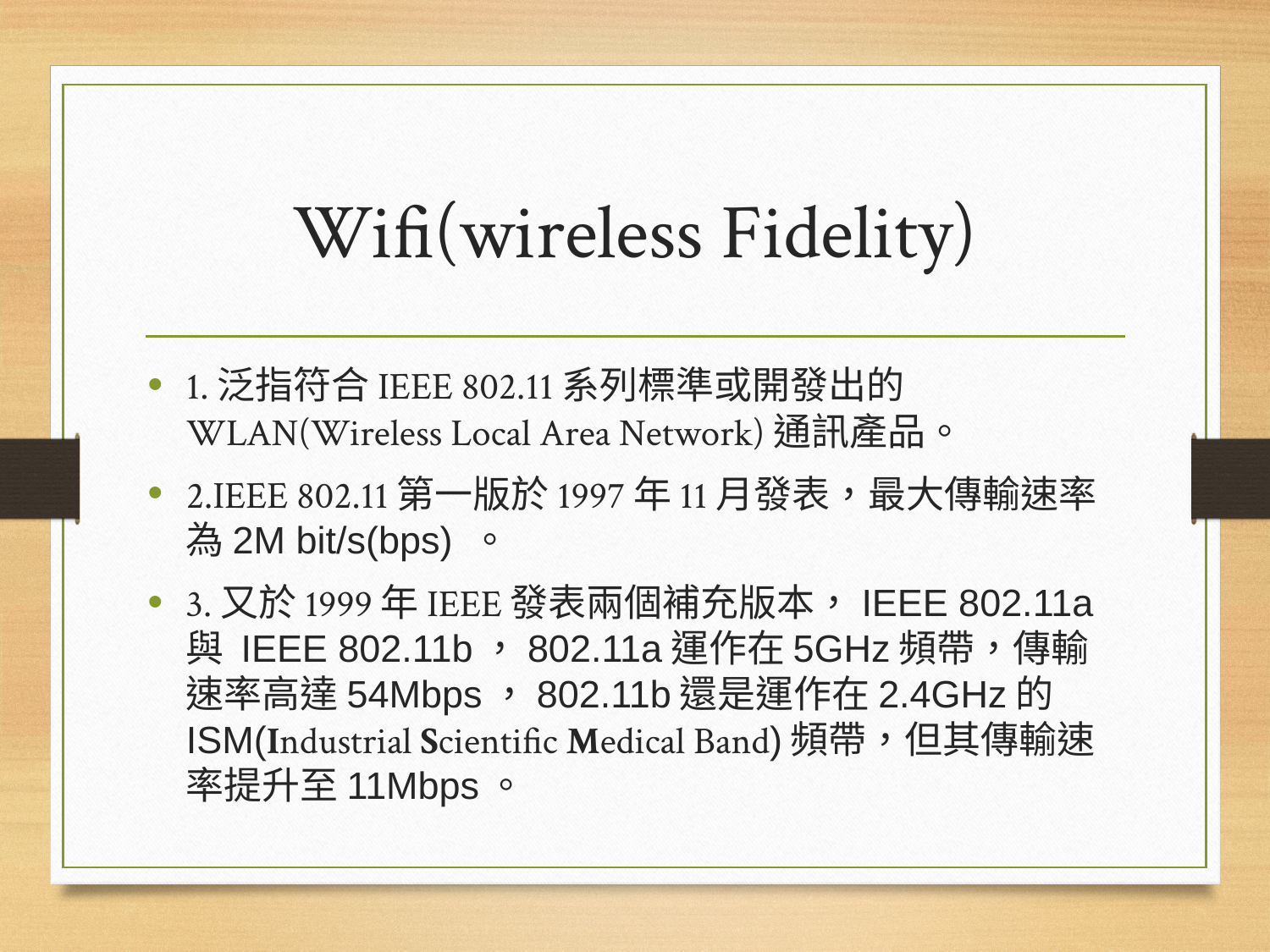

# Wifi(wireless Fidelity)
1.泛指符合IEEE 802.11系列標準或開發出的WLAN(Wireless Local Area Network)通訊產品。
2.IEEE 802.11第一版於1997年11月發表，最大傳輸速率為2M bit/s(bps) 。
3.又於1999年IEEE發表兩個補充版本，IEEE 802.11a 與 IEEE 802.11b，802.11a運作在5GHz頻帶，傳輸速率高達54Mbps，802.11b還是運作在2.4GHz的ISM(Industrial Scientific Medical Band)頻帶，但其傳輸速率提升至11Mbps。